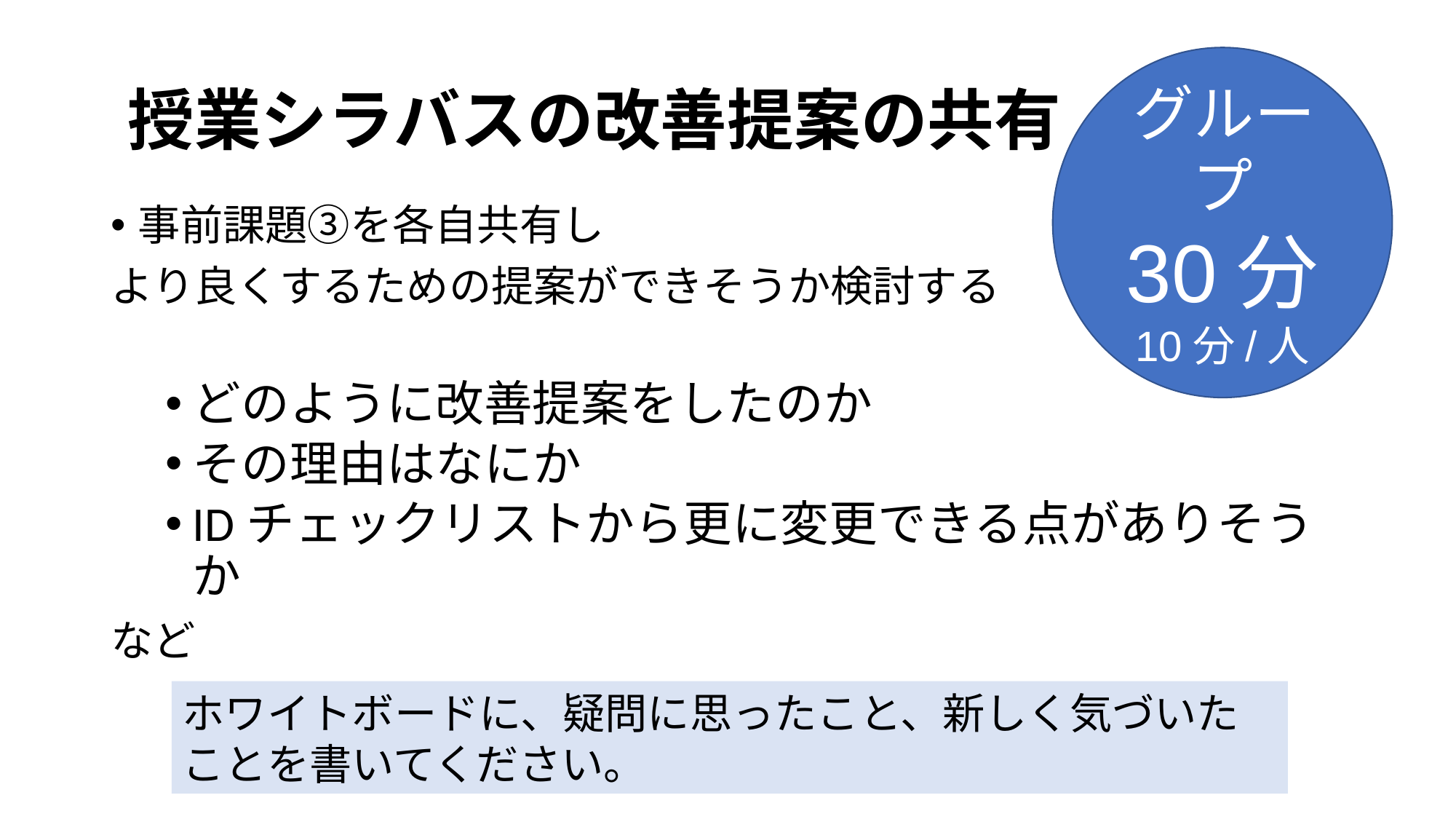

# 授業シラバスの改善提案の共有
グループ
30分
10分/人
事前課題③を各自共有し
より良くするための提案ができそうか検討する

どのように改善提案をしたのか
その理由はなにか
IDチェックリストから更に変更できる点がありそうか
など
ホワイトボードに、疑問に思ったこと、新しく気づいたことを書いてください。